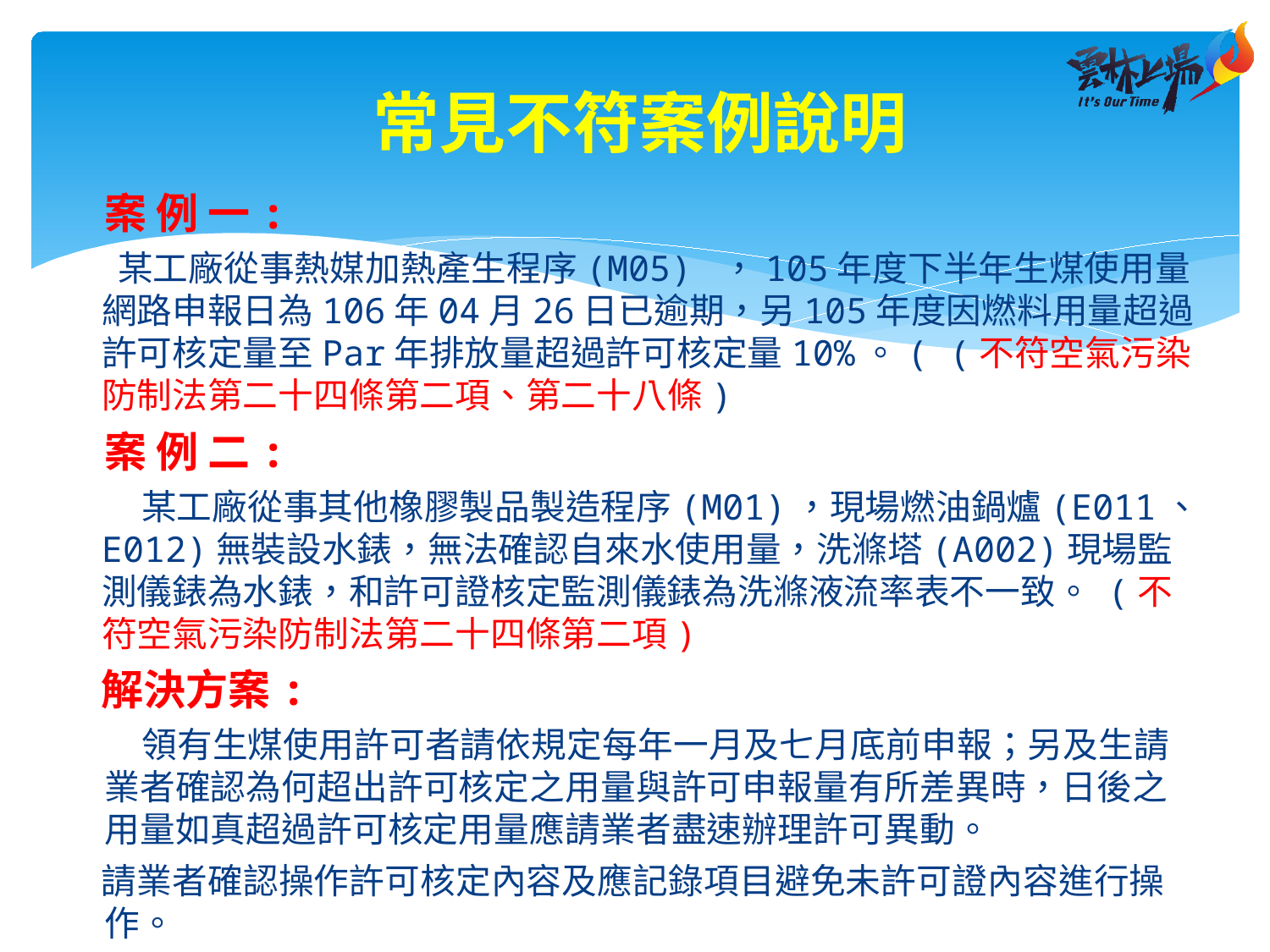

常見不符案例說明
案 例 一:
 某工廠從事熱媒加熱產生程序(M05) ，105年度下半年生煤使用量網路申報日為106年04月26日已逾期，另105年度因燃料用量超過許可核定量至Par年排放量超過許可核定量10%。( (不符空氣污染防制法第二十四條第二項、第二十八條)
案 例 二:
    某工廠從事其他橡膠製品製造程序(M01)，現場燃油鍋爐(E011、E012)無裝設水錶，無法確認自來水使用量，洗滌塔(A002)現場監測儀錶為水錶，和許可證核定監測儀錶為洗滌液流率表不一致。 (不符空氣污染防制法第二十四條第二項)
解決方案:
    領有生煤使用許可者請依規定每年一月及七月底前申報；另及生請業者確認為何超出許可核定之用量與許可申報量有所差異時，日後之用量如真超過許可核定用量應請業者盡速辦理許可異動。
請業者確認操作許可核定內容及應記錄項目避免未許可證內容進行操作。